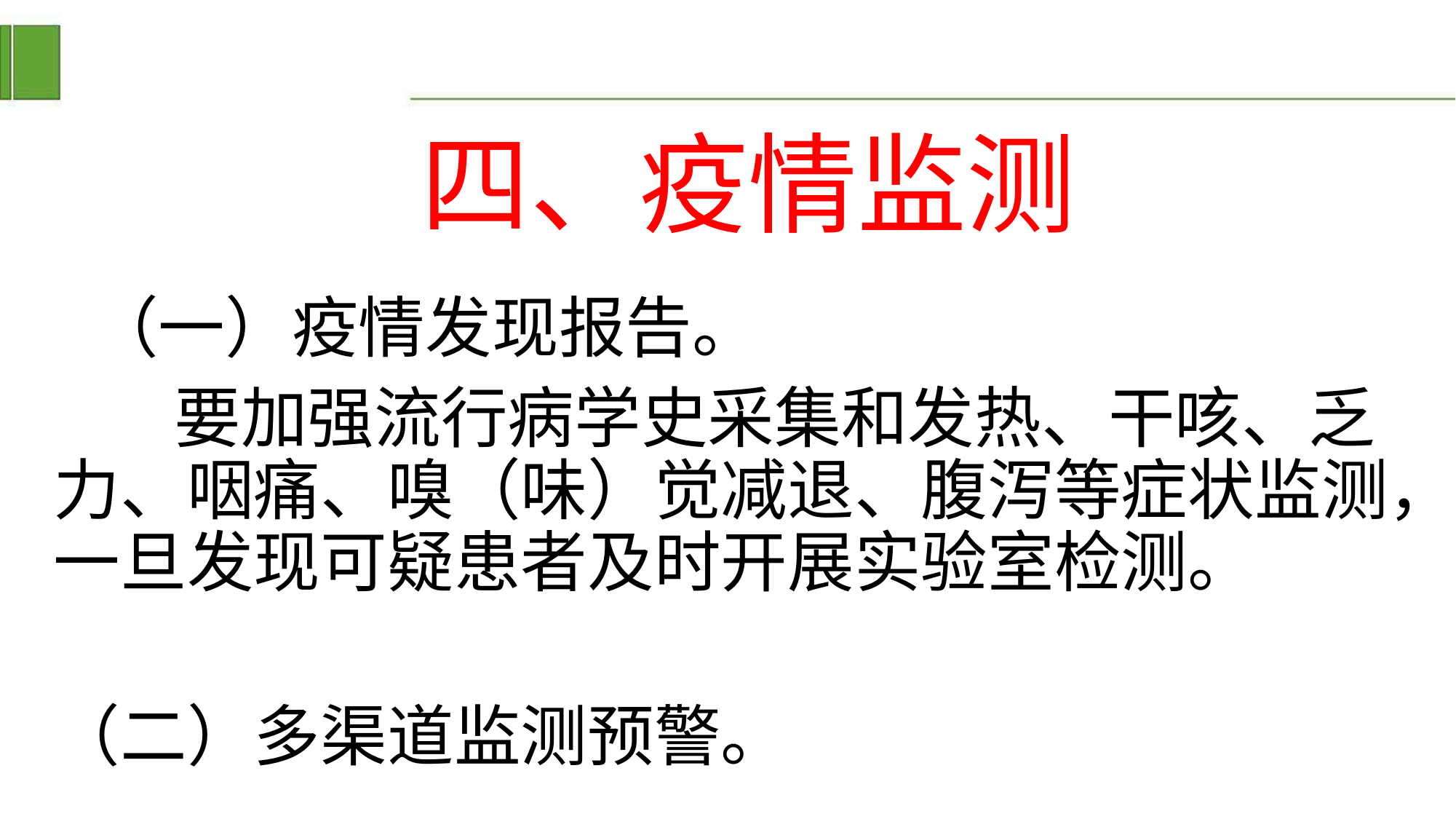

# 四、疫情监测
 （一）疫情发现报告。
       要加强流行病学史采集和发热、干咳、乏力、咽痛、嗅（味）觉减退、腹泻等症状监测，一旦发现可疑患者及时开展实验室检测。

（二）多渠道监测预警。
7